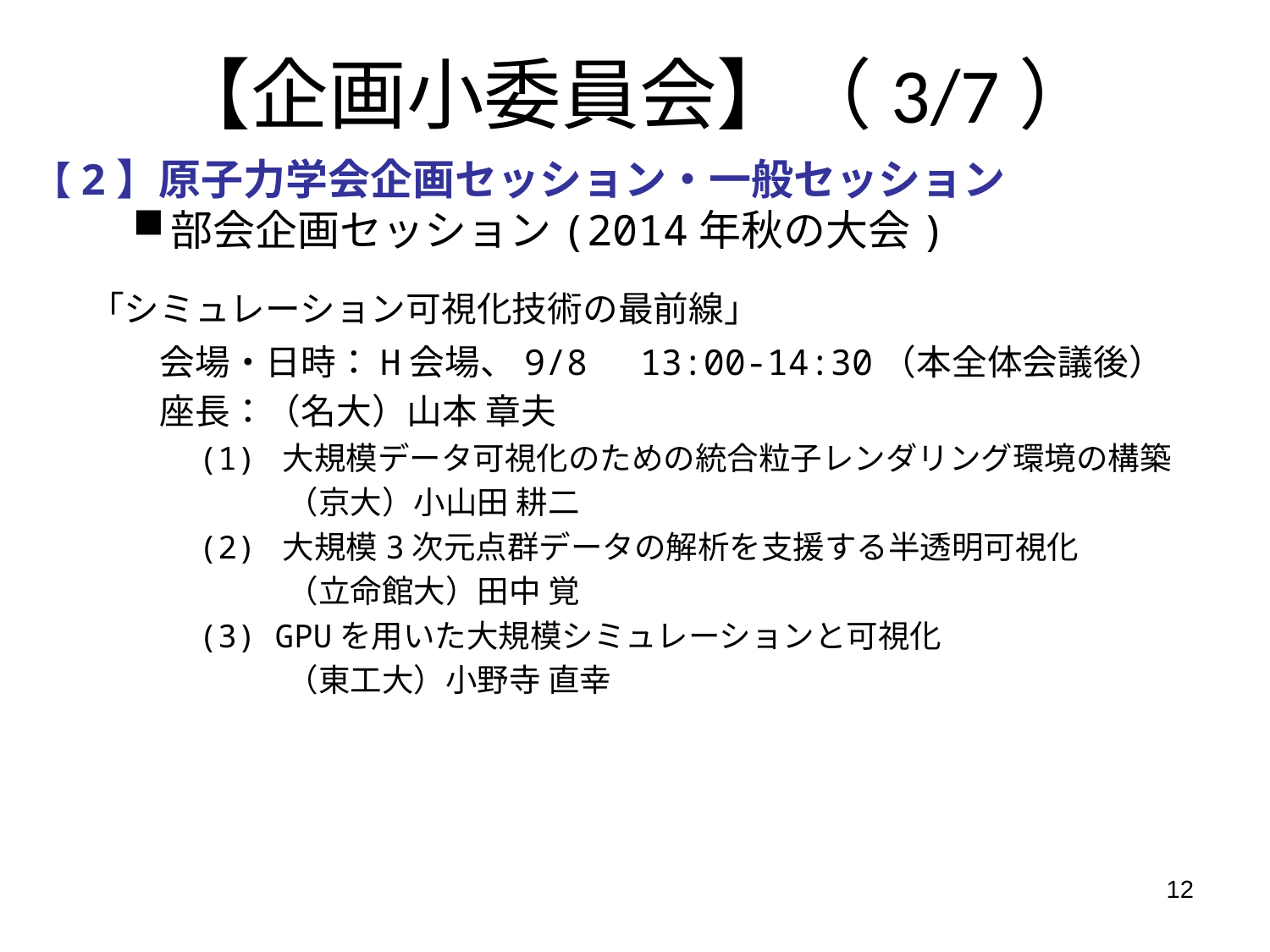

【企画小委員会】（3/7）
【2】原子力学会企画セッション・一般セッション
部会企画セッション(2014年秋の大会)
　「シミュレーション可視化技術の最前線」
	会場・日時：H会場、9/8　13:00-14:30（本全体会議後）
	座長：（名大）山本 章夫
	　(1) 大規模データ可視化のための統合粒子レンダリング環境の構築
		（京大）小山田 耕二
	　(2) 大規模3次元点群データの解析を支援する半透明可視化
		（立命館大）田中 覚
	　(3) GPUを用いた大規模シミュレーションと可視化
		（東工大）小野寺 直幸

12